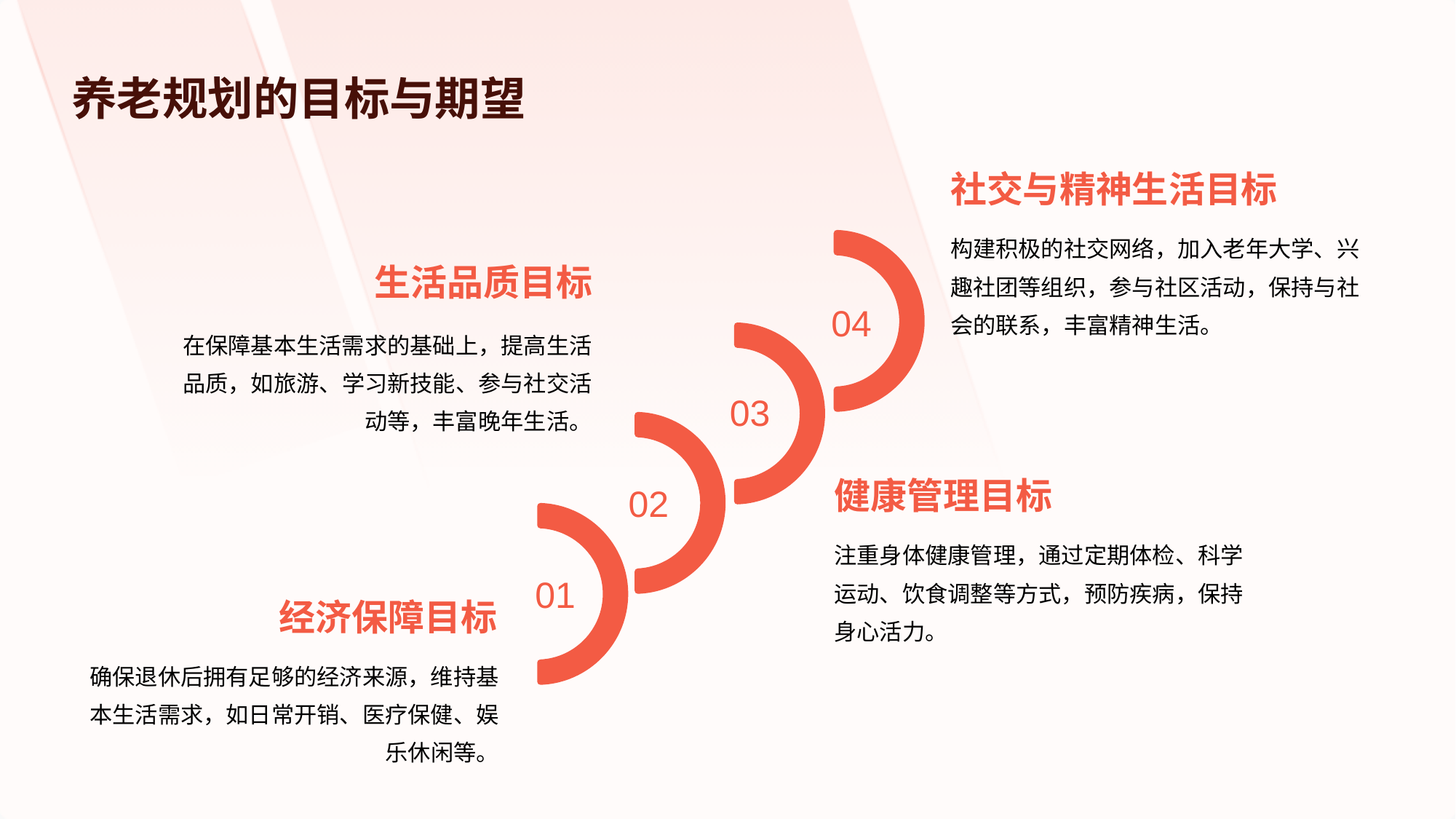

养老规划的目标与期望
社交与精神生活目标
构建积极的社交网络，加入老年大学、兴趣社团等组织，参与社区活动，保持与社会的联系，丰富精神生活。

生活品质目标
04
在保障基本生活需求的基础上，提高生活品质，如旅游、学习新技能、参与社交活动等，丰富晚年生活。

03

健康管理目标
02

注重身体健康管理，通过定期体检、科学运动、饮食调整等方式，预防疾病，保持身心活力。
01
经济保障目标
确保退休后拥有足够的经济来源，维持基本生活需求，如日常开销、医疗保健、娱乐休闲等。